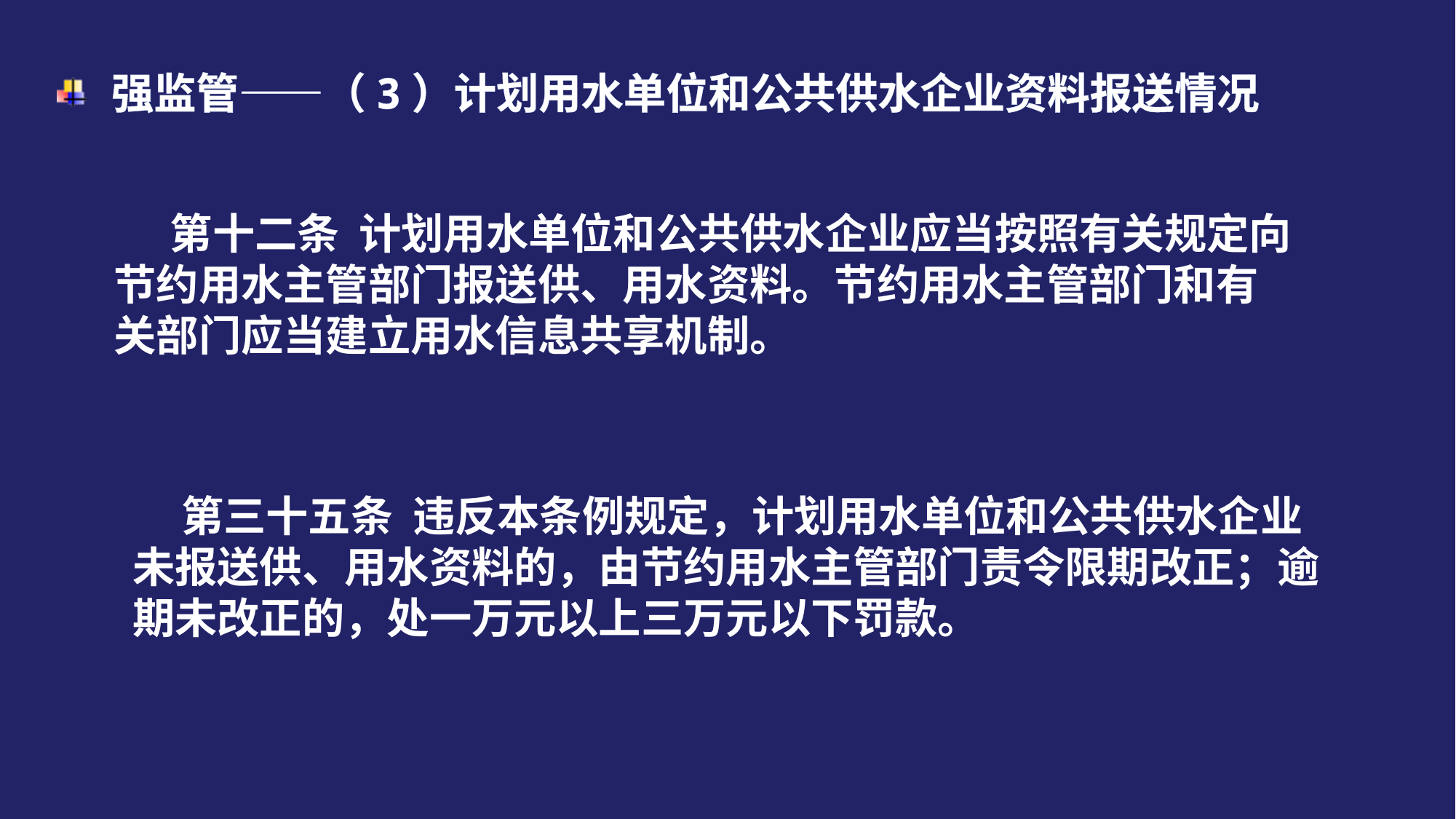

强监管——（3）计划用水单位和公共供水企业资料报送情况
     第十二条  计划用水单位和公共供水企业应当按照有关规定向节约用水主管部门报送供、用水资料。节约用水主管部门和有关部门应当建立用水信息共享机制。
    第三十五条  违反本条例规定，计划用水单位和公共供水企业未报送供、用水资料的，由节约用水主管部门责令限期改正；逾期未改正的，处一万元以上三万元以下罚款。